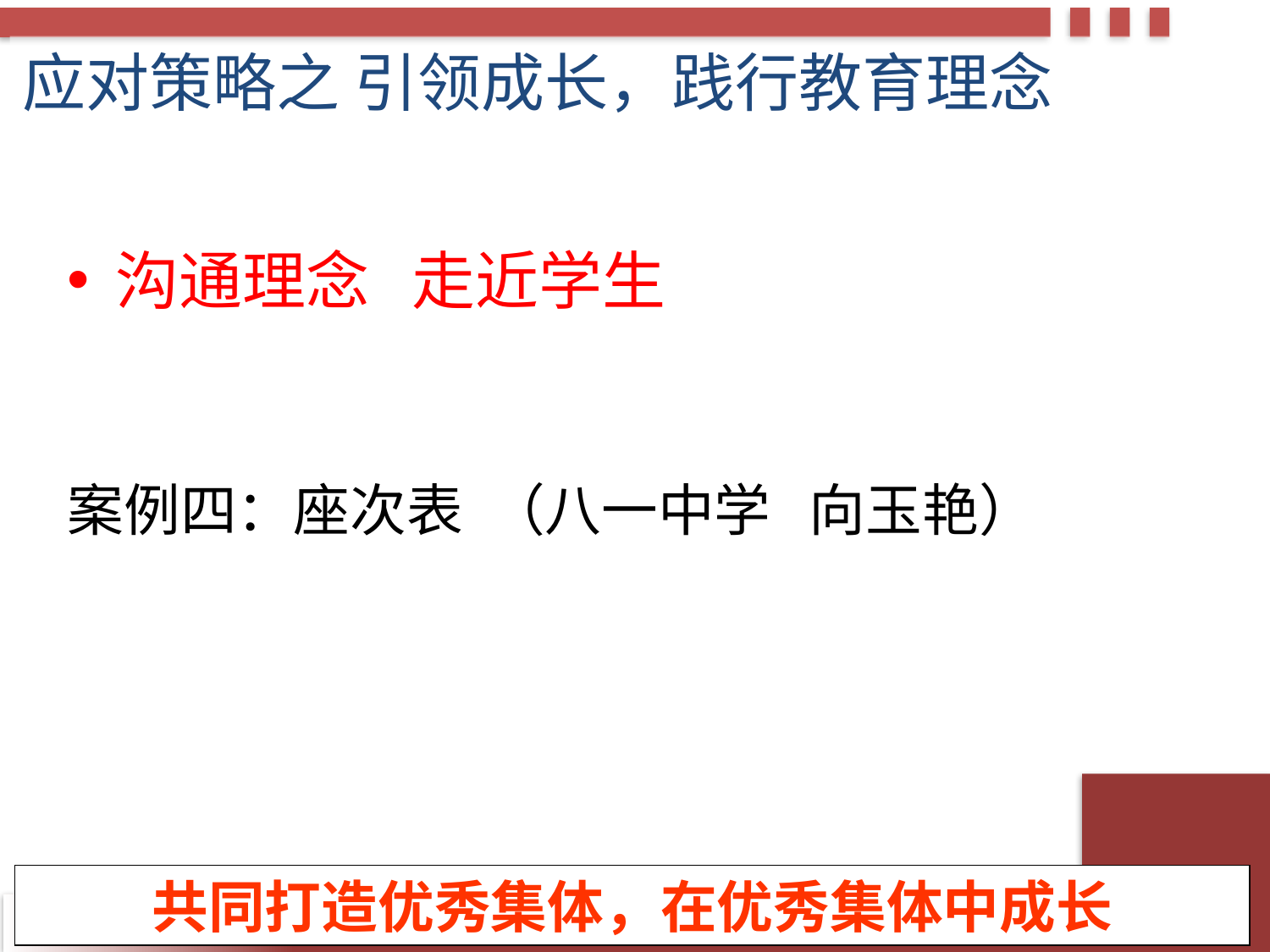

应对策略之 引领成长，践行教育理念
沟通理念   走近学生

案例四：座次表  （八一中学   向玉艳）
共同打造优秀集体，在优秀集体中成长